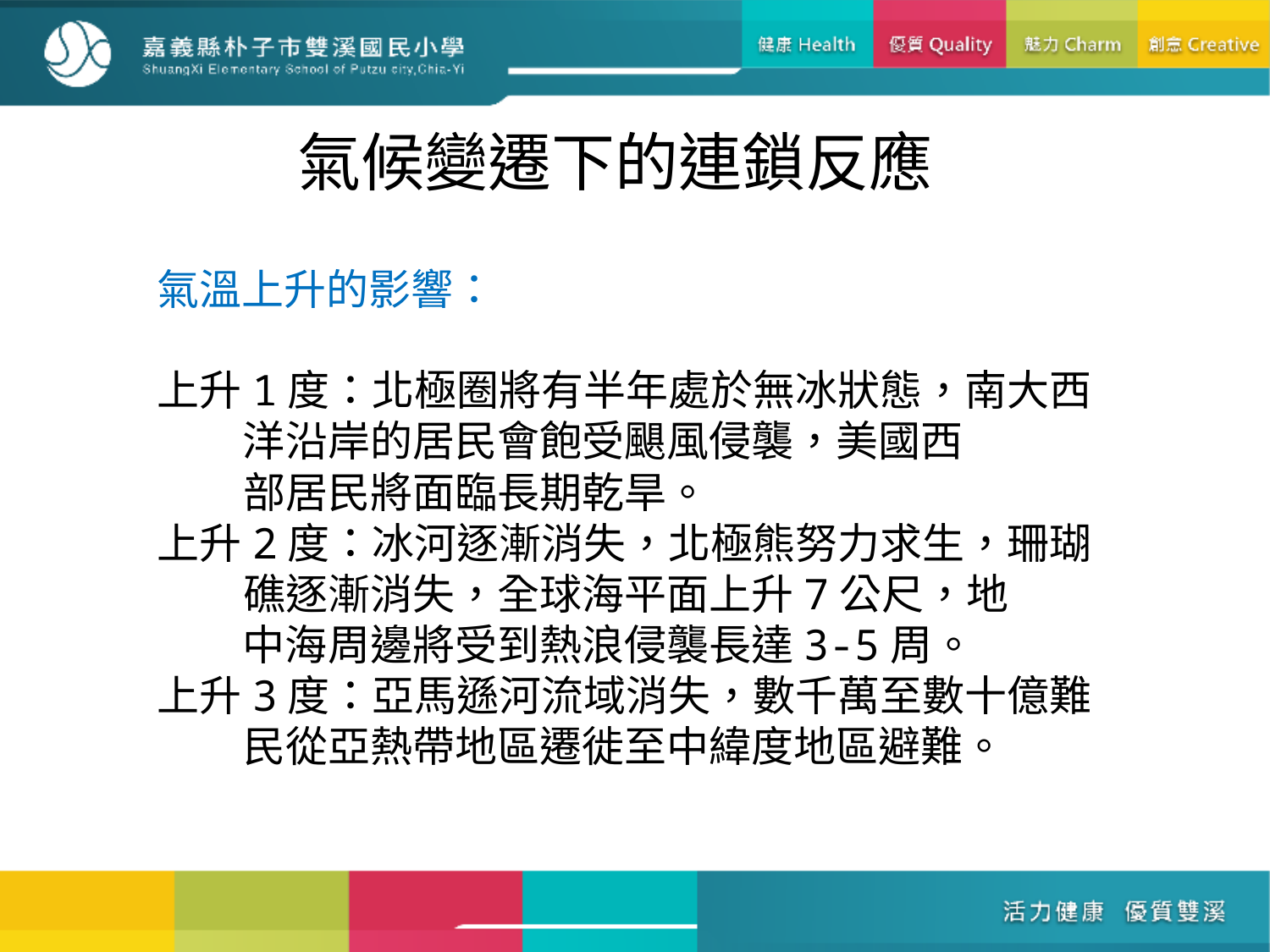

氣候變遷下的連鎖反應
氣溫上升的影響：

上升1度：北極圈將有半年處於無冰狀態，南大西
         洋沿岸的居民會飽受颶風侵襲，美國西
         部居民將面臨長期乾旱。
上升2度：冰河逐漸消失，北極熊努力求生，珊瑚
         礁逐漸消失，全球海平面上升7公尺，地
         中海周邊將受到熱浪侵襲長達3-5周。
上升3度：亞馬遜河流域消失，數千萬至數十億難
         民從亞熱帶地區遷徙至中緯度地區避難。